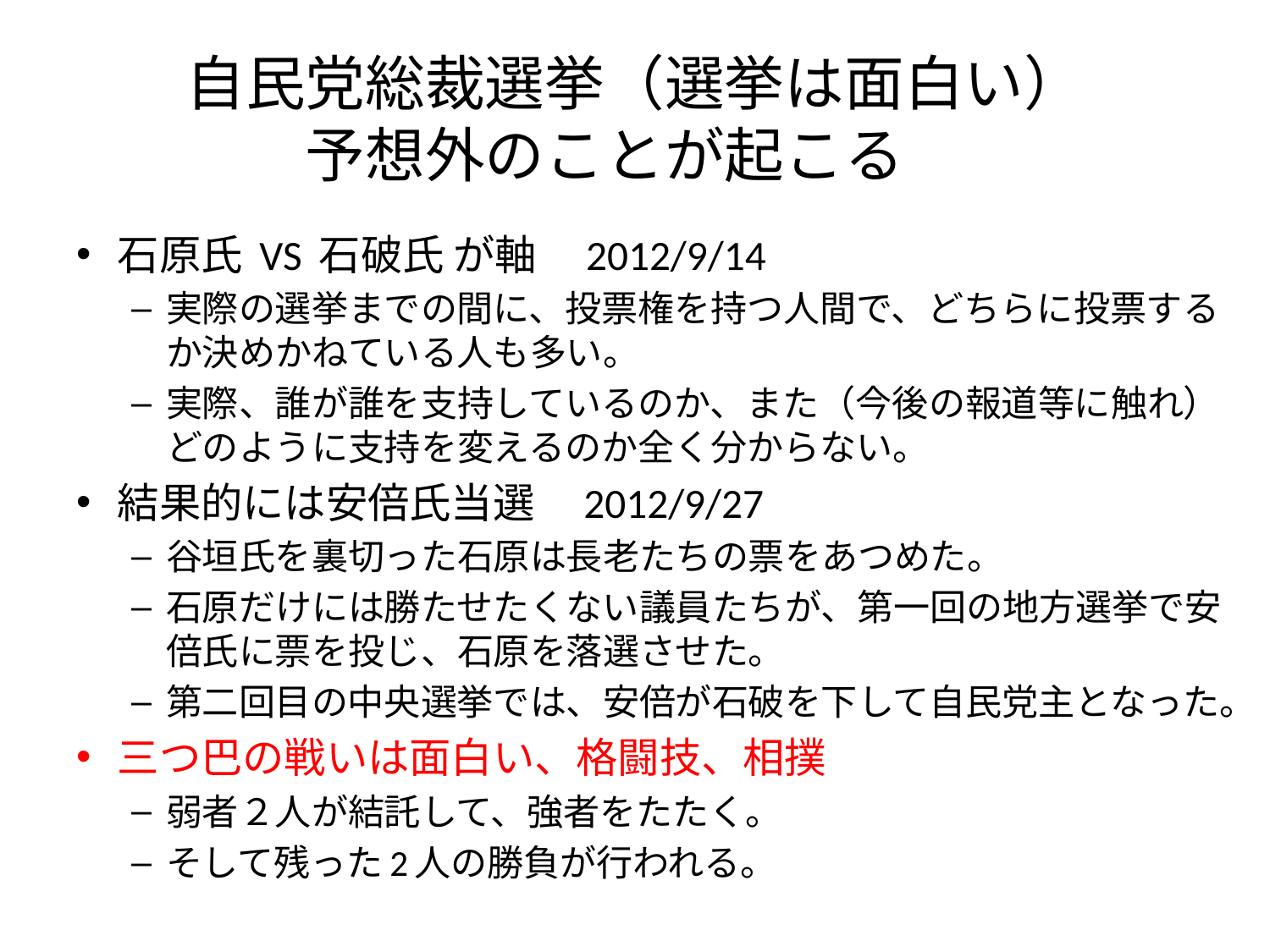

# 自民党総裁選挙（選挙は面白い） 予想外のことが起こる
石原氏 VS 石破氏 が軸　2012/9/14
実際の選挙までの間に、投票権を持つ人間で、どちらに投票するか決めかねている人も多い。
実際、誰が誰を支持しているのか、また（今後の報道等に触れ）どのように支持を変えるのか全く分からない。
結果的には安倍氏当選　2012/9/27
谷垣氏を裏切った石原は長老たちの票をあつめた。
石原だけには勝たせたくない議員たちが、第一回の地方選挙で安倍氏に票を投じ、石原を落選させた。
第二回目の中央選挙では、安倍が石破を下して自民党主となった。
三つ巴の戦いは面白い、格闘技、相撲
弱者２人が結託して、強者をたたく。
そして残った2人の勝負が行われる。